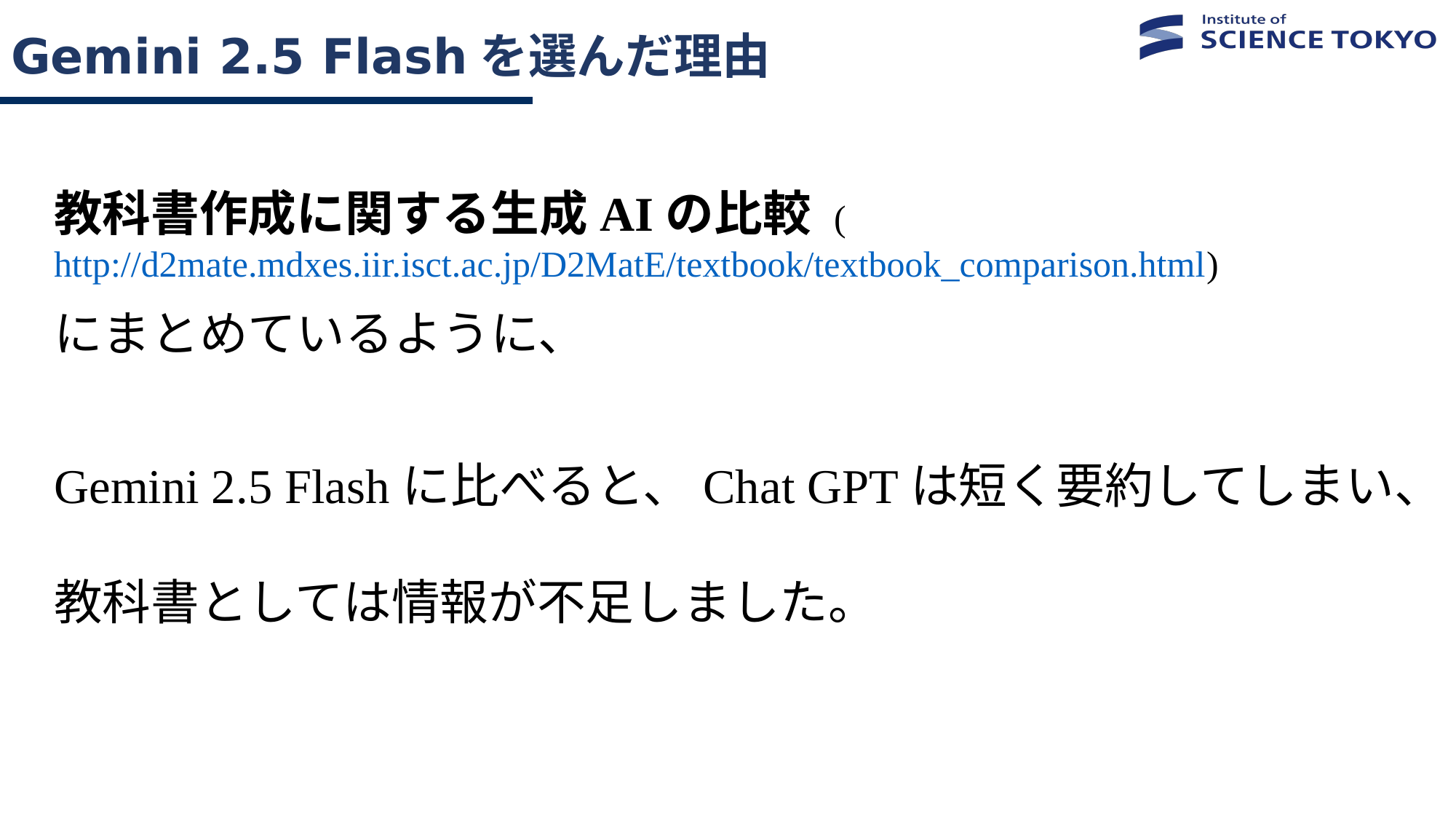

# Gemini 2.5 Flashを選んだ理由
教科書作成に関する生成AIの比較 (http://d2mate.mdxes.iir.isct.ac.jp/D2MatE/textbook/textbook_comparison.html)
にまとめているように、

Gemini 2.5 Flashに比べると、Chat GPTは短く要約してしまい、
教科書としては情報が不足しました。